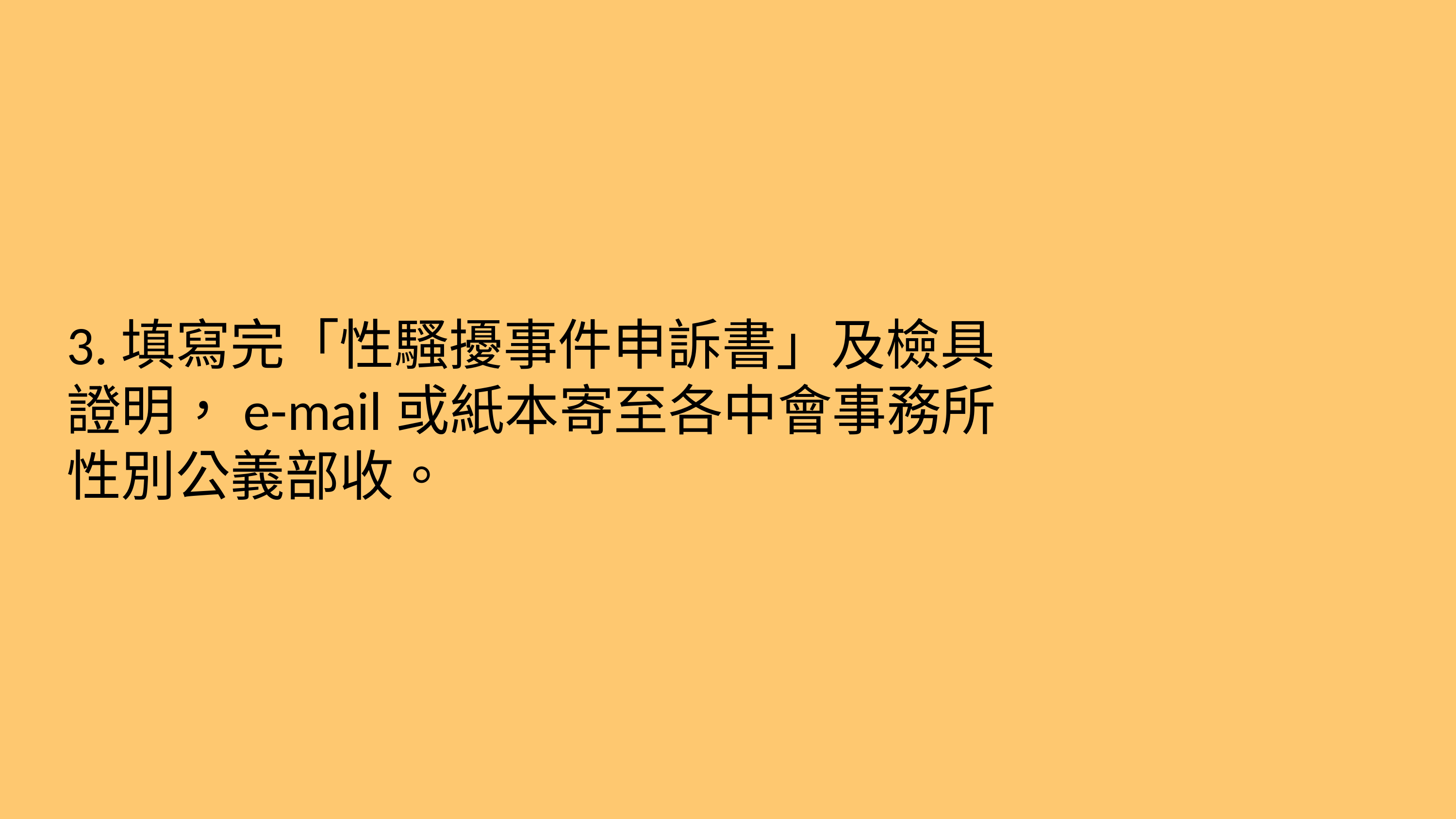

3.填寫完「性騷擾事件申訴書」及檢具證明，e-mail或紙本寄至各中會事務所性別公義部收。